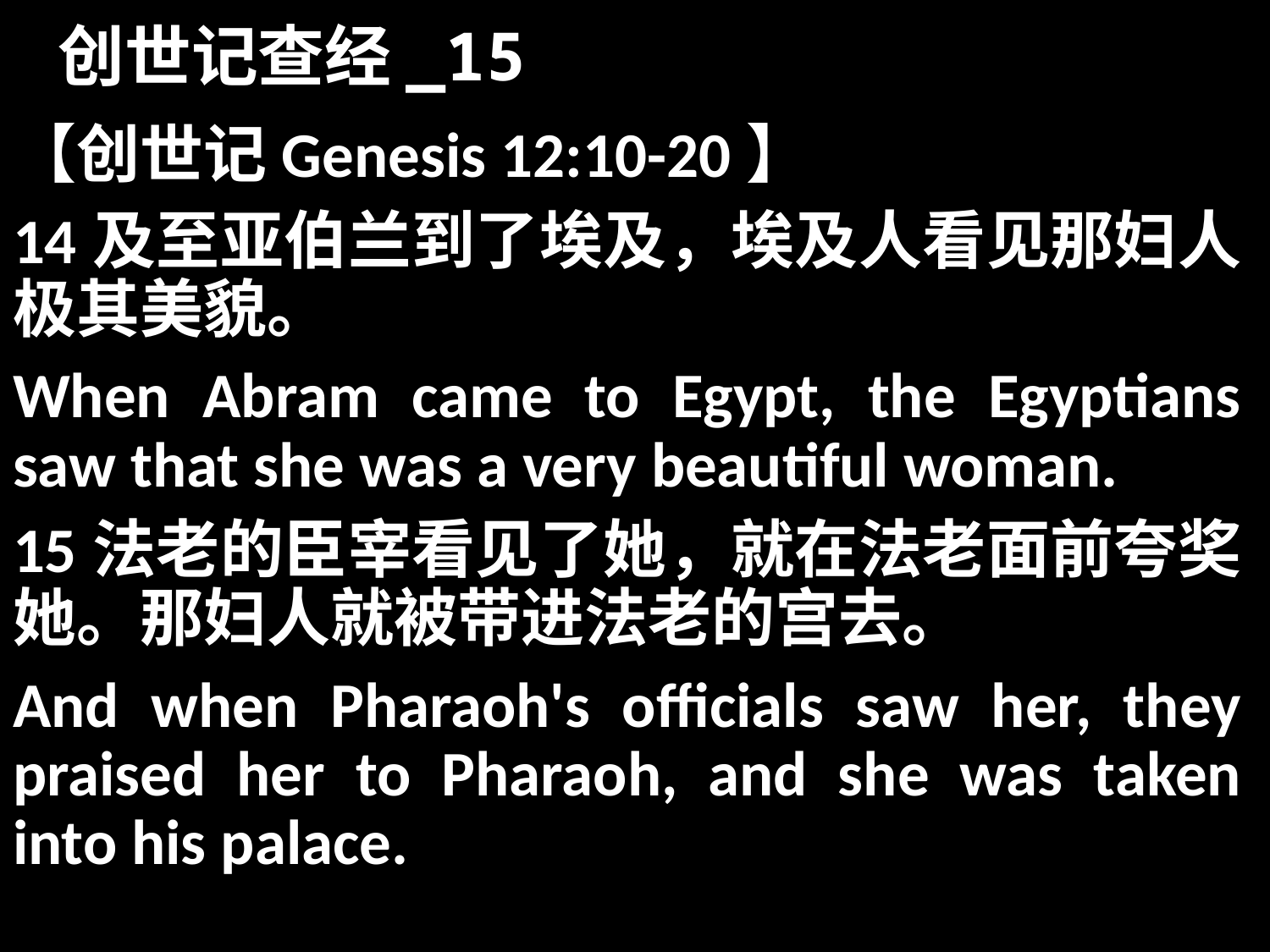

# 创世记查经_15
【创世记Genesis 12:10-20】
14及至亚伯兰到了埃及，埃及人看见那妇人极其美貌。
When Abram came to Egypt, the Egyptians saw that she was a very beautiful woman.
15法老的臣宰看见了她，就在法老面前夸奖她。那妇人就被带进法老的宫去。
And when Pharaoh's officials saw her, they praised her to Pharaoh, and she was taken into his palace.